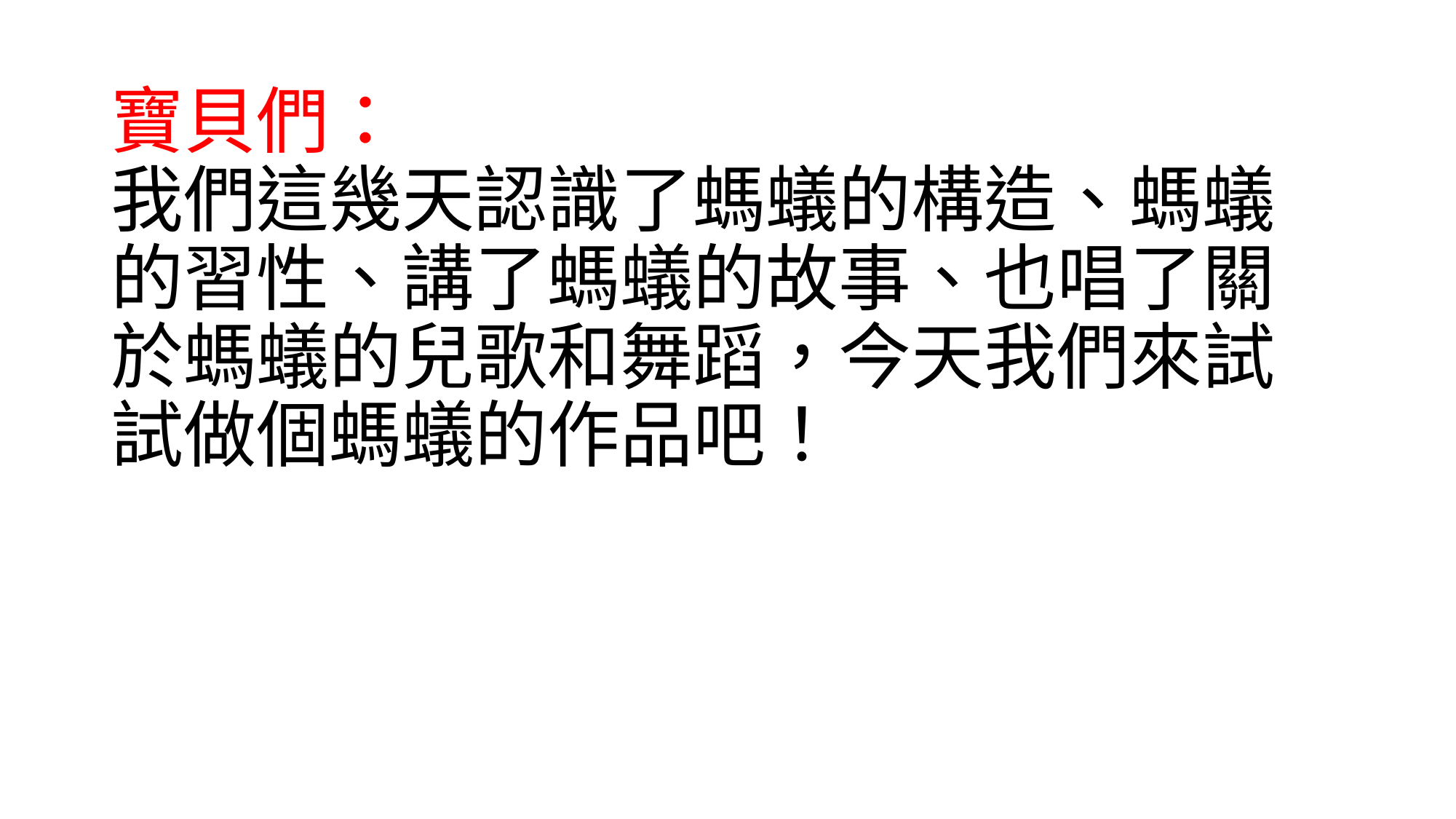

# 寶貝們： 我們這幾天認識了螞蟻的構造、螞蟻的習性、講了螞蟻的故事、也唱了關於螞蟻的兒歌和舞蹈，今天我們來試試做個螞蟻的作品吧！